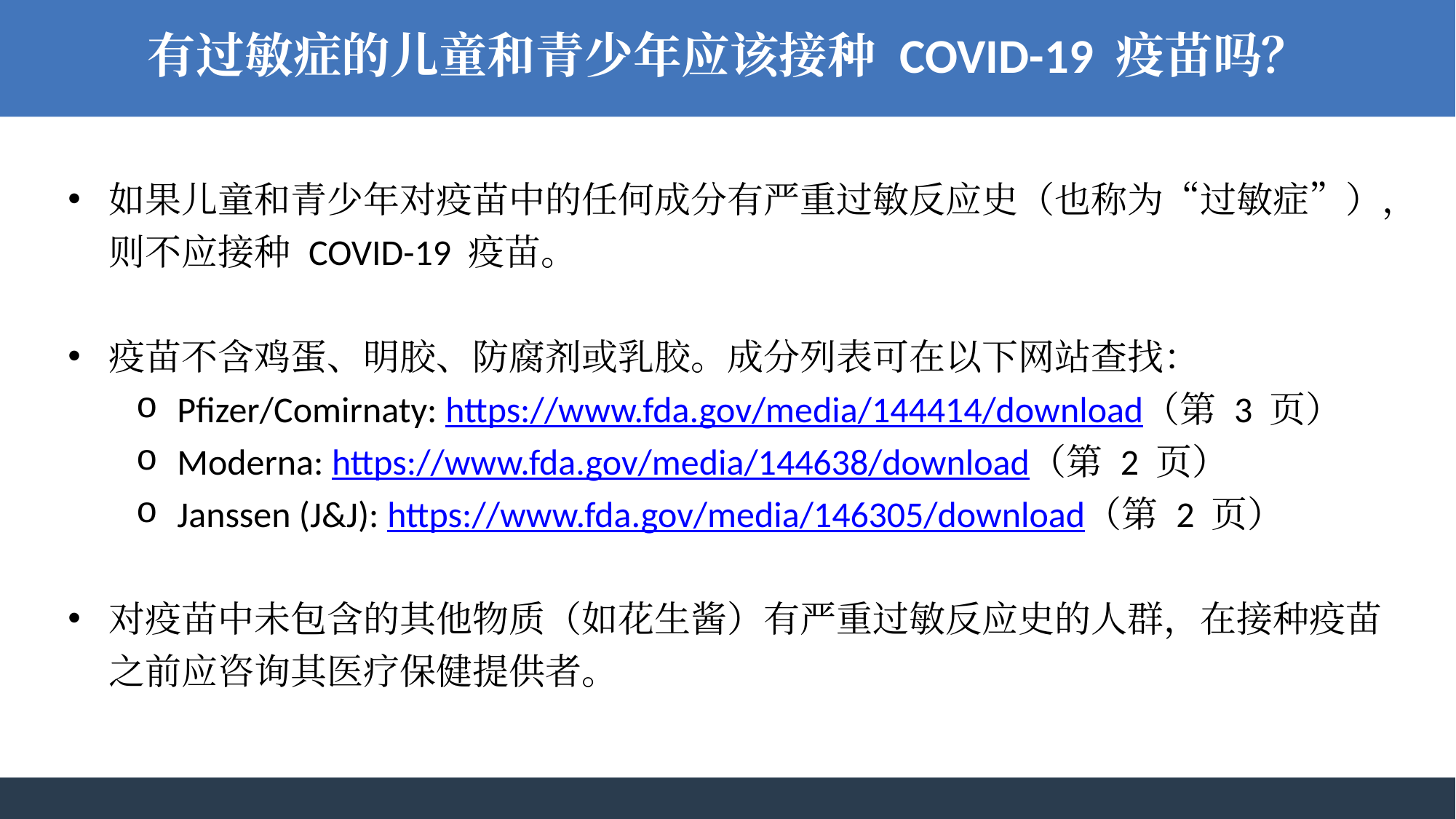

有过敏症的儿童和青少年应该接种 COVID-19 疫苗吗？
如果儿童和青少年对疫苗中的任何成分有严重过敏反应史（也称为“过敏症”），则不应接种 COVID-19 疫苗。

疫苗不含鸡蛋、明胶、防腐剂或乳胶。成分列表可在以下网站查找：
Pfizer/Comirnaty: https://www.fda.gov/media/144414/download（第 3 页）
Moderna: https://www.fda.gov/media/144638/download（第 2 页）
Janssen (J&J): https://www.fda.gov/media/146305/download（第 2 页）

对疫苗中未包含的其他物质（如花生酱）有严重过敏反应史的人群，在接种疫苗之前应咨询其医疗保健提供者。